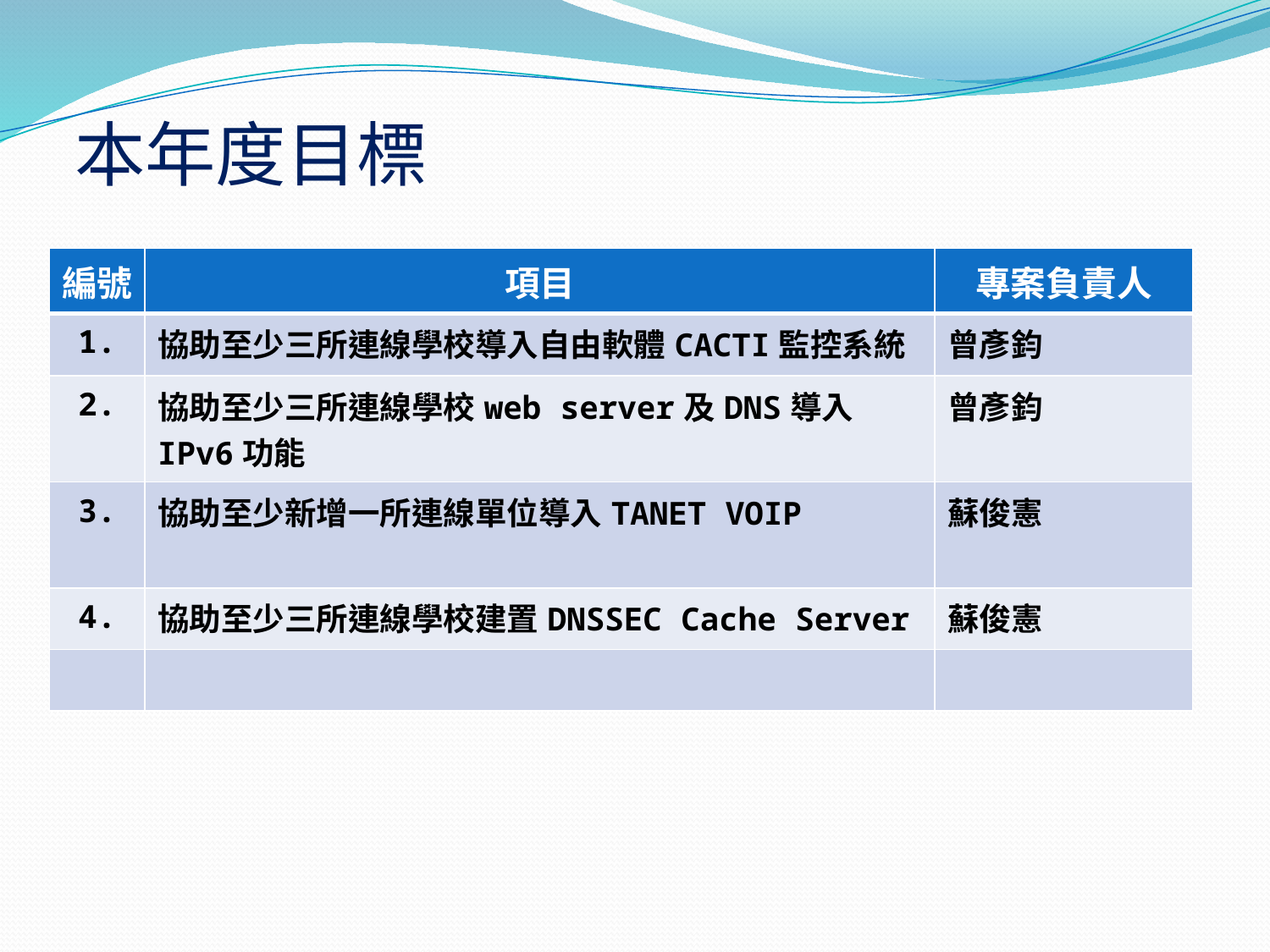

# 本年度目標
| 編號 | 項目 | 專案負責人 |
| --- | --- | --- |
| 1. | 協助至少三所連線學校導入自由軟體CACTI監控系統 | 曾彥鈞 |
| 2. | 協助至少三所連線學校web server及DNS導入IPv6功能 | 曾彥鈞 |
| 3. | 協助至少新增一所連線單位導入TANET VOIP | 蘇俊憲 |
| 4. | 協助至少三所連線學校建置DNSSEC Cache Server | 蘇俊憲 |
|  |  |  |